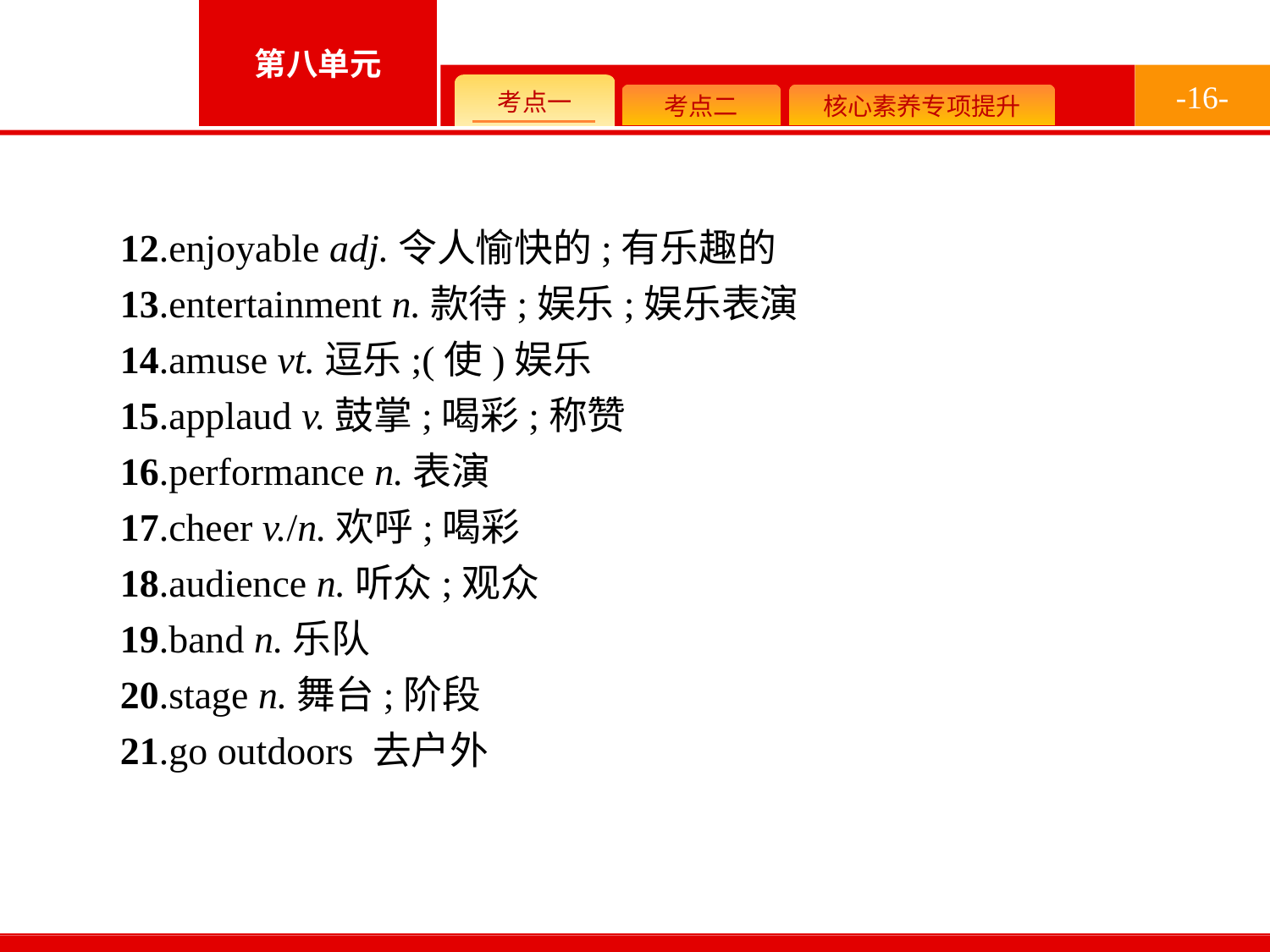

-16-
12.enjoyable adj.令人愉快的;有乐趣的
13.entertainment n.款待;娱乐;娱乐表演
14.amuse vt.逗乐;(使)娱乐
15.applaud v.鼓掌;喝彩;称赞
16.performance n.表演
17.cheer v./n.欢呼;喝彩
18.audience n.听众;观众
19.band n.乐队
20.stage n.舞台;阶段
21.go outdoors 去户外